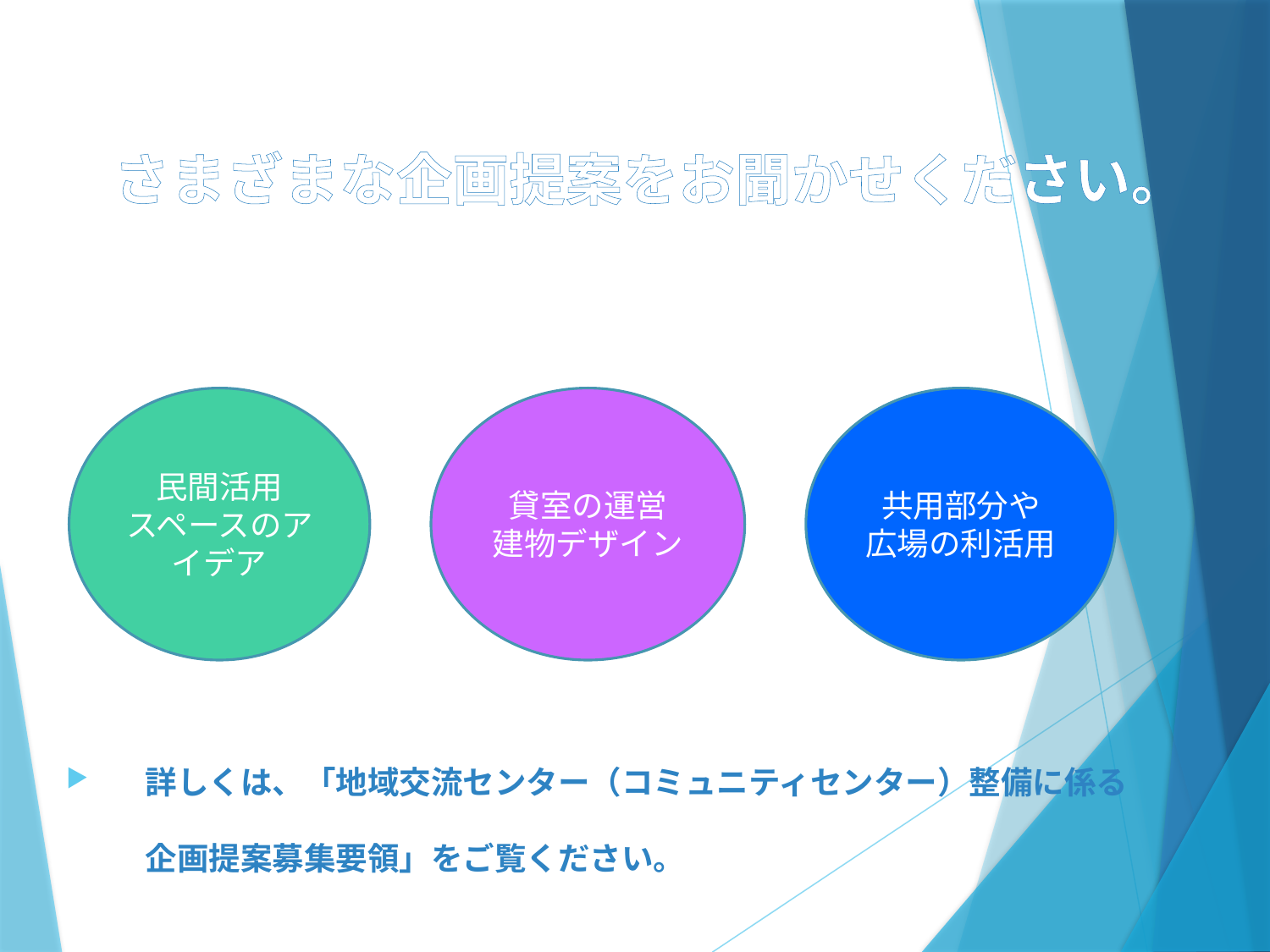

さまざまな企画提案をお聞かせください。
共用部分や
広場の利活用
民間活用
スペースのアイデア
貸室の運営
建物デザイン
　詳しくは、「地域交流センター（コミュニティセンター）整備に係る　　
　企画提案募集要領」をご覧ください。